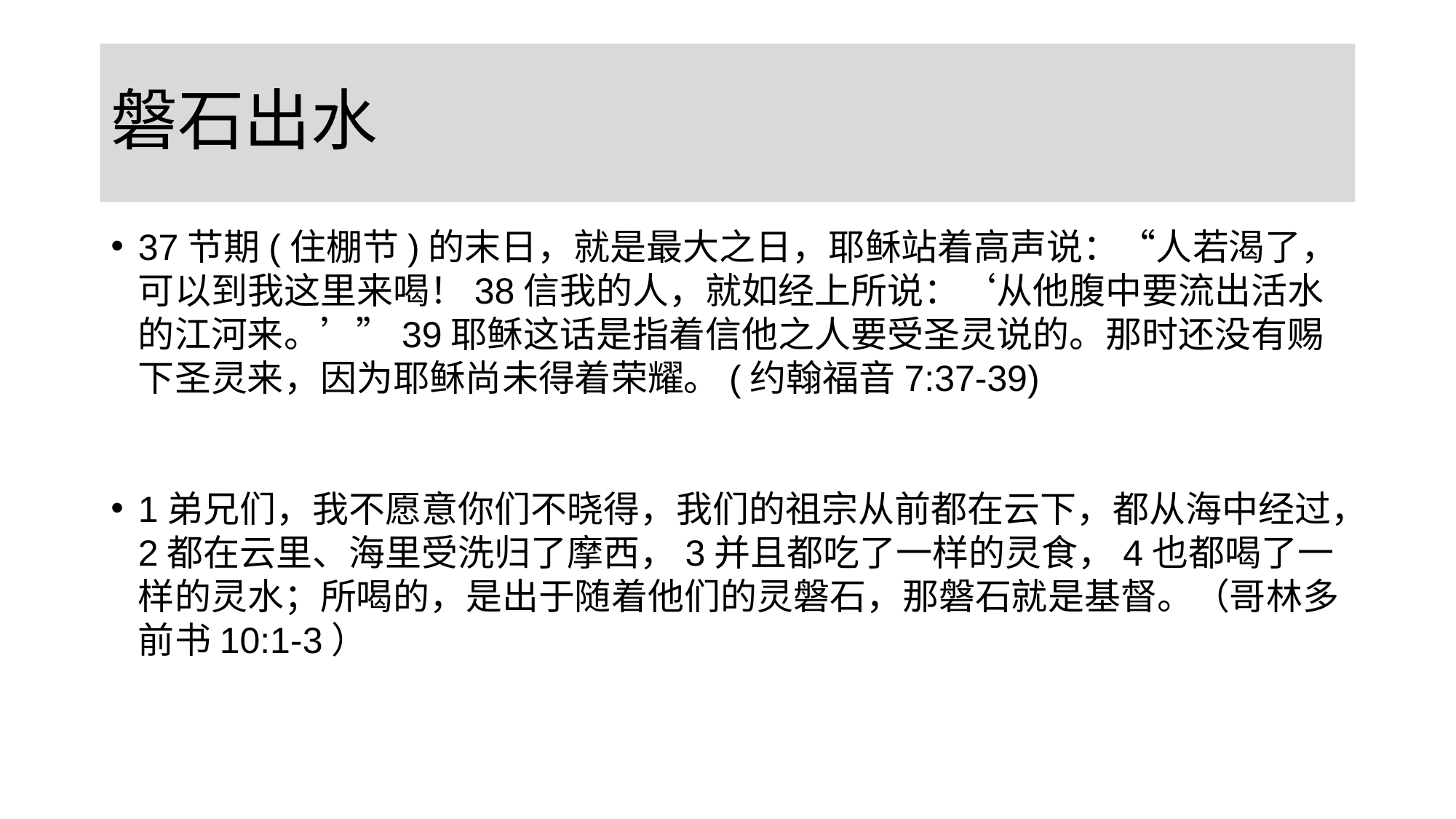

# 磐石出水
37节期(住棚节)的末日，就是最大之日，耶稣站着高声说：“人若渴了，可以到我这里来喝！38信我的人，就如经上所说：‘从他腹中要流出活水的江河来。’”39耶稣这话是指着信他之人要受圣灵说的。那时还没有赐下圣灵来，因为耶稣尚未得着荣耀。(约翰福音7:37-39)

1弟兄们，我不愿意你们不晓得，我们的祖宗从前都在云下，都从海中经过，2都在云里、海里受洗归了摩西，3并且都吃了一样的灵食，4也都喝了一样的灵水；所喝的，是出于随着他们的灵磐石，那磐石就是基督。（哥林多前书10:1-3）